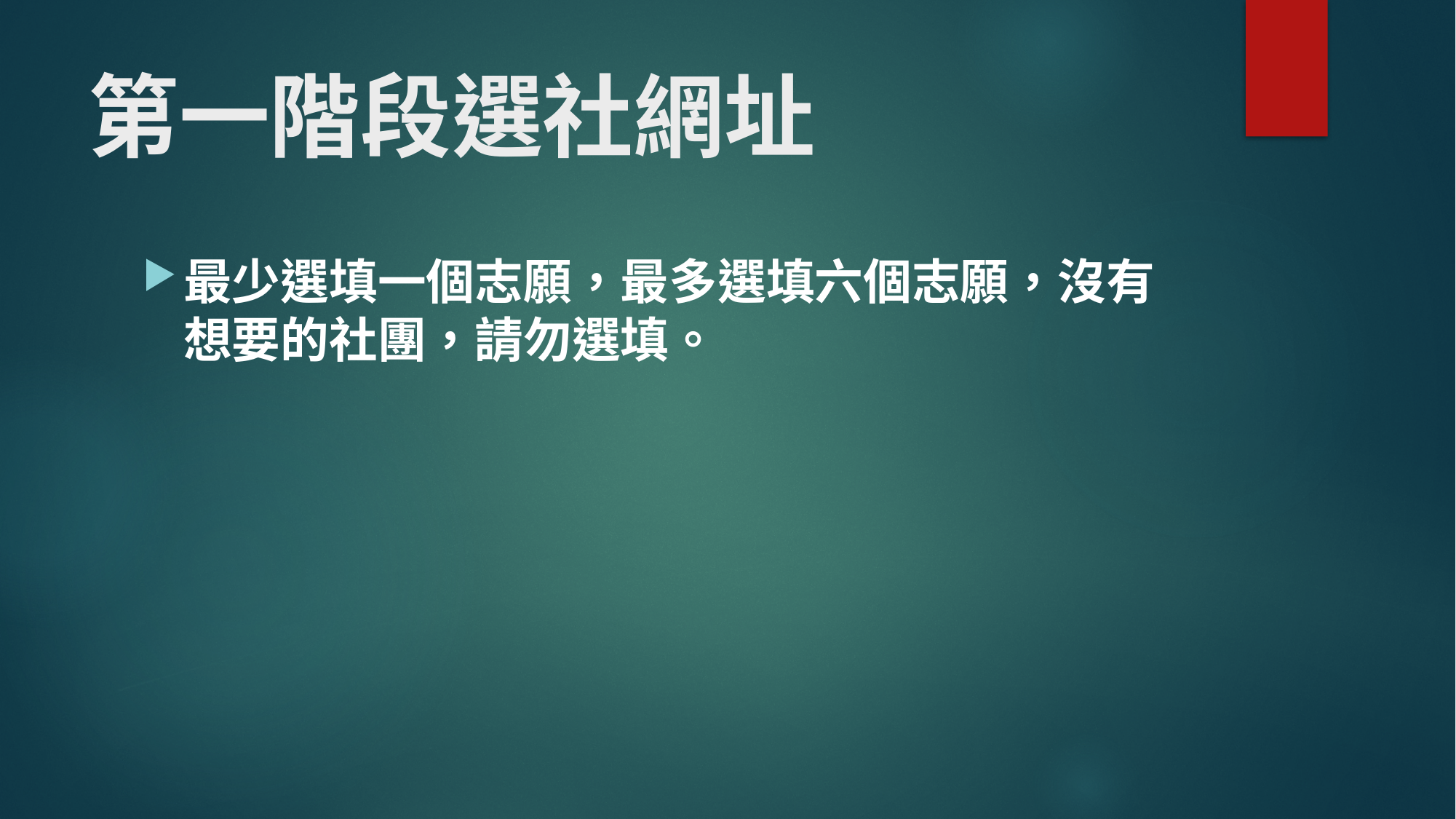

# 第一階段選社網址
最少選填一個志願，最多選填六個志願，沒有想要的社團，請勿選填。